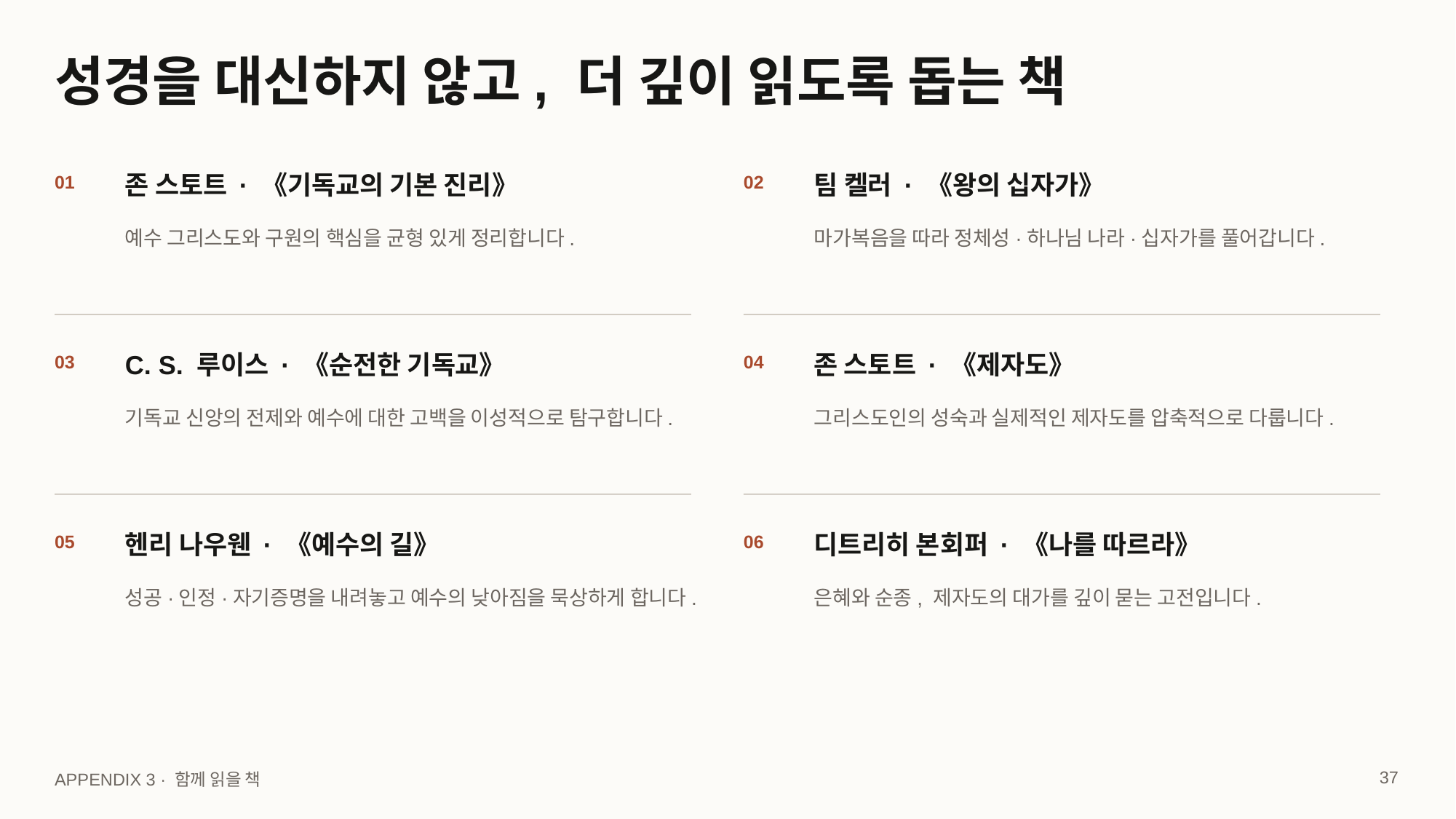

성경을 대신하지 않고, 더 깊이 읽도록 돕는 책
존 스토트 · 《기독교의 기본 진리》
팀 켈러 · 《왕의 십자가》
01
02
예수 그리스도와 구원의 핵심을 균형 있게 정리합니다.
마가복음을 따라 정체성·하나님 나라·십자가를 풀어갑니다.

C. S. 루이스 · 《순전한 기독교》
존 스토트 · 《제자도》
03
04
기독교 신앙의 전제와 예수에 대한 고백을 이성적으로 탐구합니다.
그리스도인의 성숙과 실제적인 제자도를 압축적으로 다룹니다.

헨리 나우웬 · 《예수의 길》
디트리히 본회퍼 · 《나를 따르라》
05
06
성공·인정·자기증명을 내려놓고 예수의 낮아짐을 묵상하게 합니다.
은혜와 순종, 제자도의 대가를 깊이 묻는 고전입니다.
37
APPENDIX 3 · 함께 읽을 책